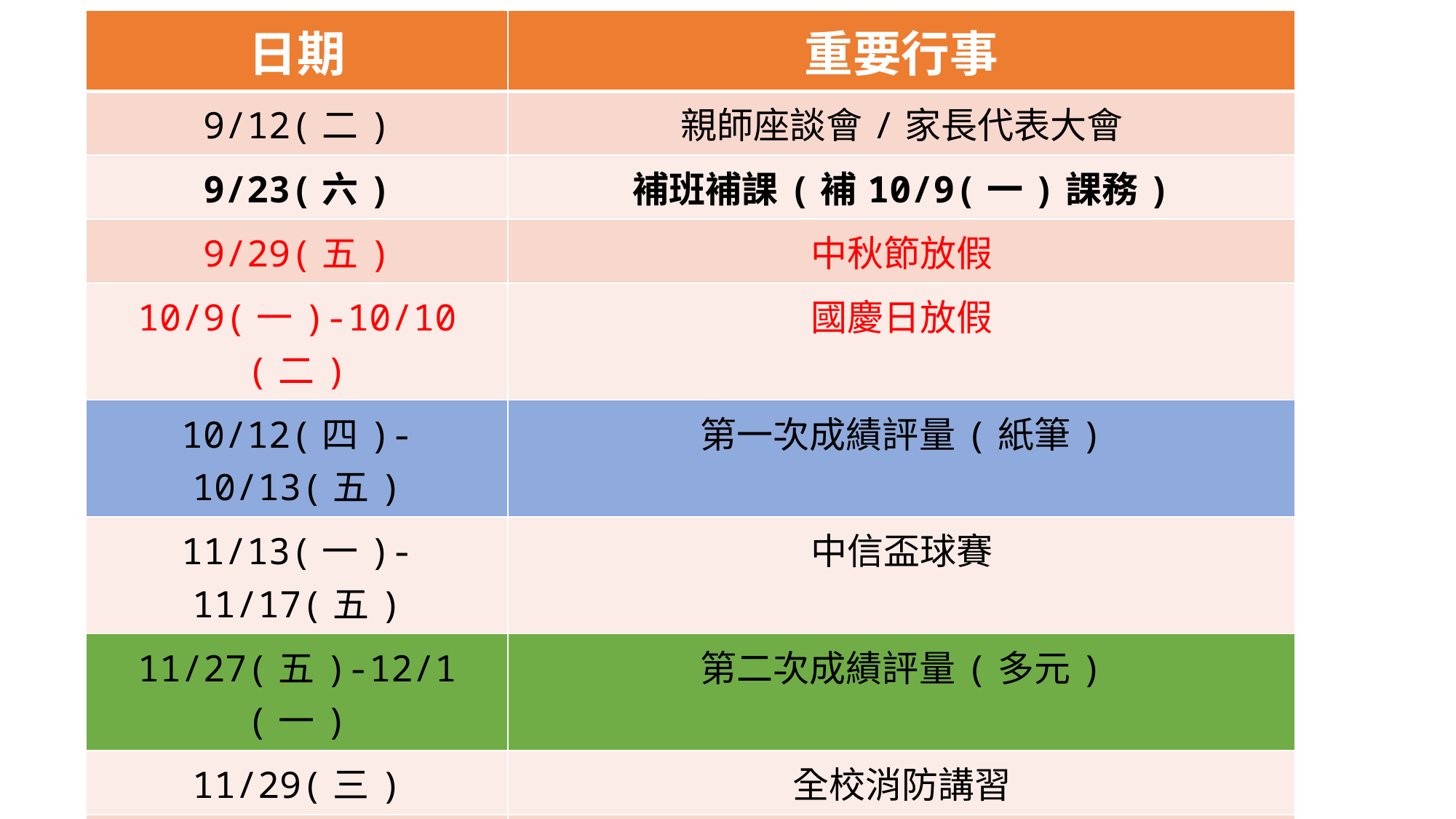

| 日期 | 重要行事 |
| --- | --- |
| 9/12(二) | 親師座談會/家長代表大會 |
| 9/23(六) | 補班補課(補10/9(一)課務) |
| 9/29(五) | 中秋節放假 |
| 10/9(一)-10/10(二) | 國慶日放假 |
| 10/12(四)-10/13(五) | 第一次成績評量(紙筆) |
| 11/13(一)-11/17(五) | 中信盃球賽 |
| 11/27(五)-12/1(一) | 第二次成績評量(多元) |
| 11/29(三) | 全校消防講習 |
| 12/15(五) | 學生學習成果展 |
| 1/1(一) | 開國紀念日放假 |
| 1/10-1/11 | 第三次成績評量(紙筆) |
| 1/16(六) | 榮譽茶會/大掃除 |
| 1/19(四) | 休業式(寒假:1/20-2/15) |